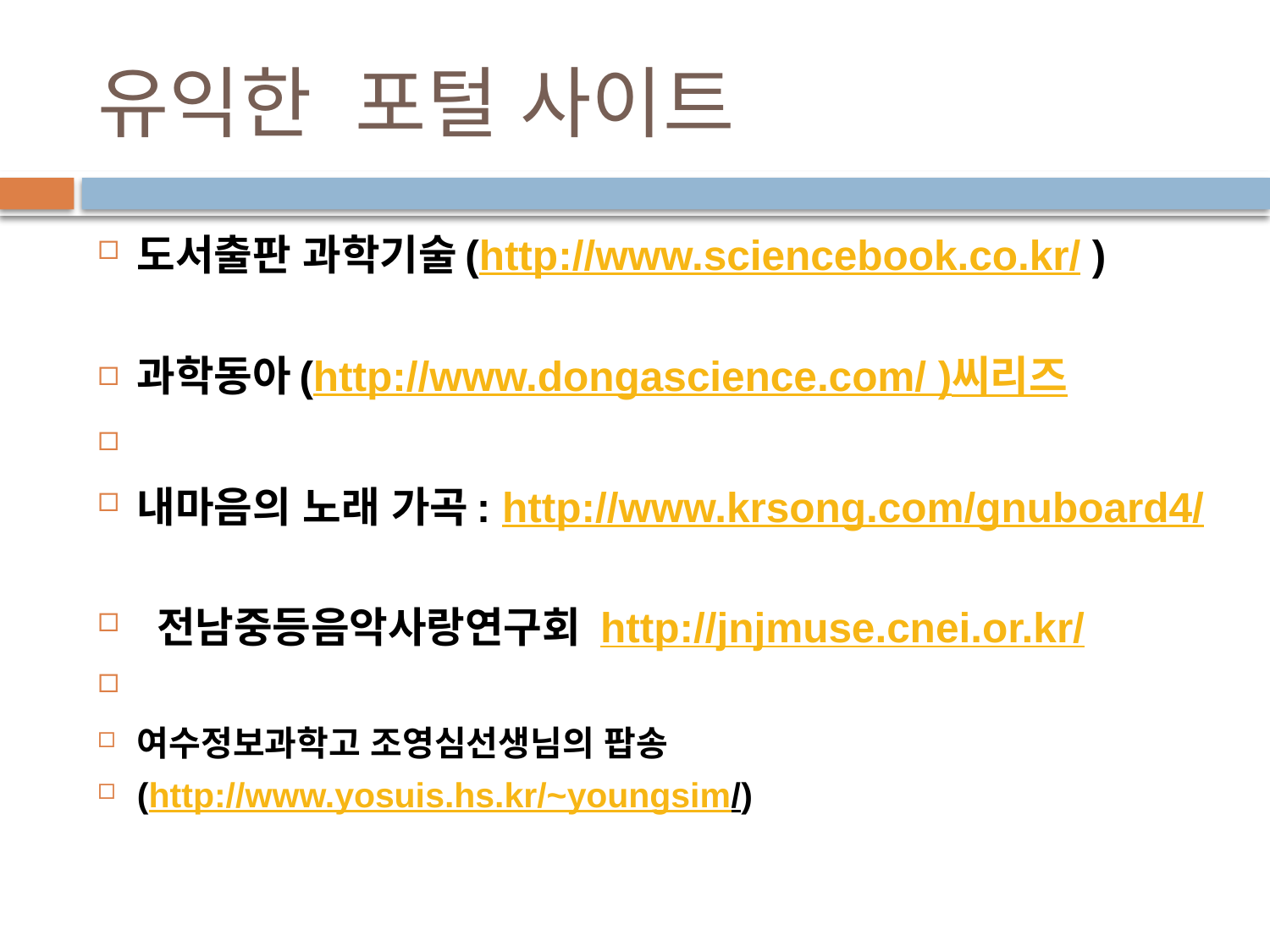

# 유익한  포털 사이트
도서출판 과학기술(http://www.sciencebook.co.kr/ )

과학동아(http://www.dongascience.com/ )씨리즈

내마음의 노래 가곡: http://www.krsong.com/gnuboard4/

 전남중등음악사랑연구회 http://jnjmuse.cnei.or.kr/

여수정보과학고 조영심선생님의 팝송
(http://www.yosuis.hs.kr/~youngsim/)